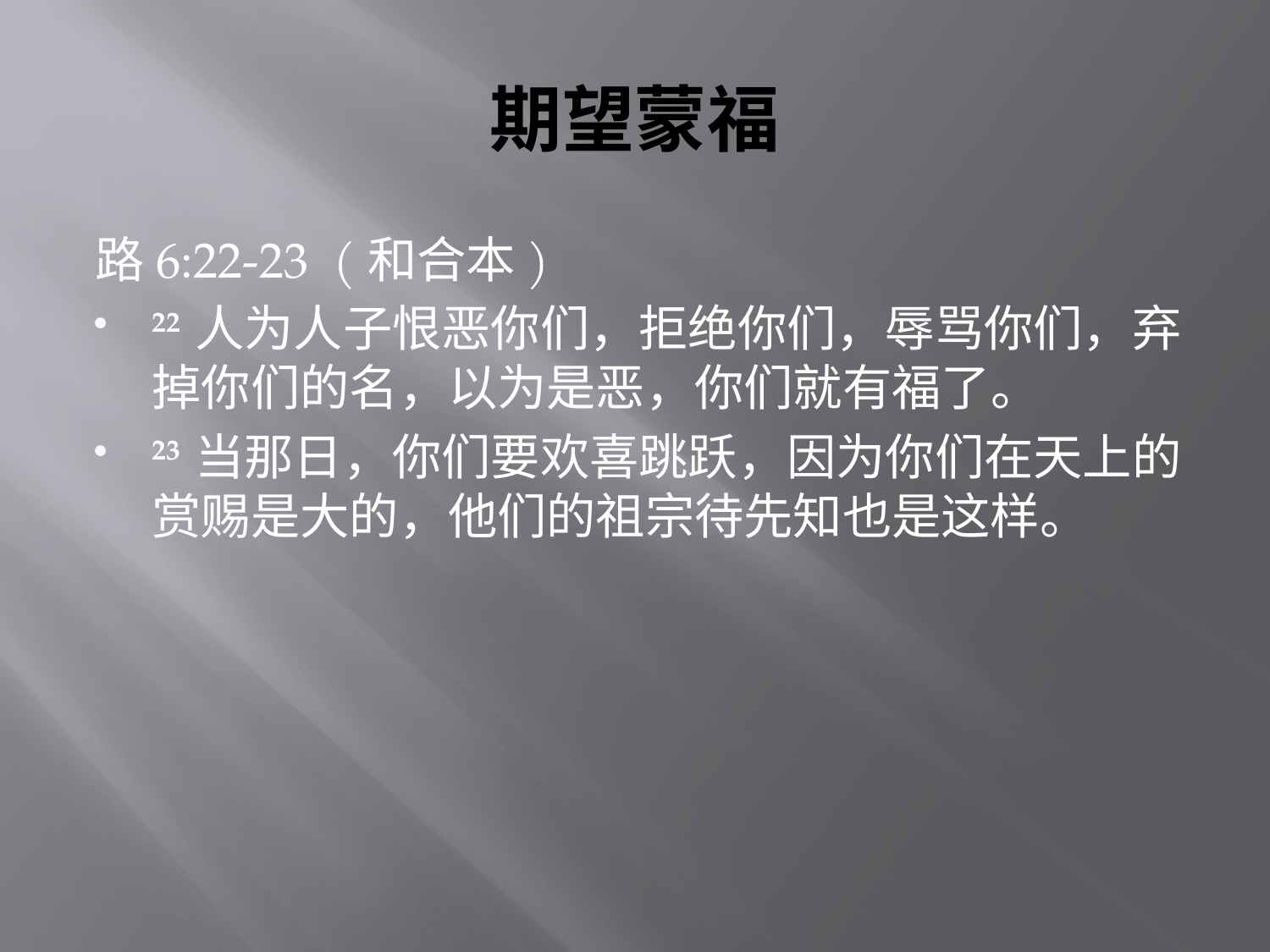

# 期望蒙福
路6:22-23  (和合本)
22 人为人子恨恶你们，拒绝你们，辱骂你们，弃掉你们的名，以为是恶，你们就有福了。
23 当那日，你们要欢喜跳跃，因为你们在天上的赏赐是大的，他们的祖宗待先知也是这样。